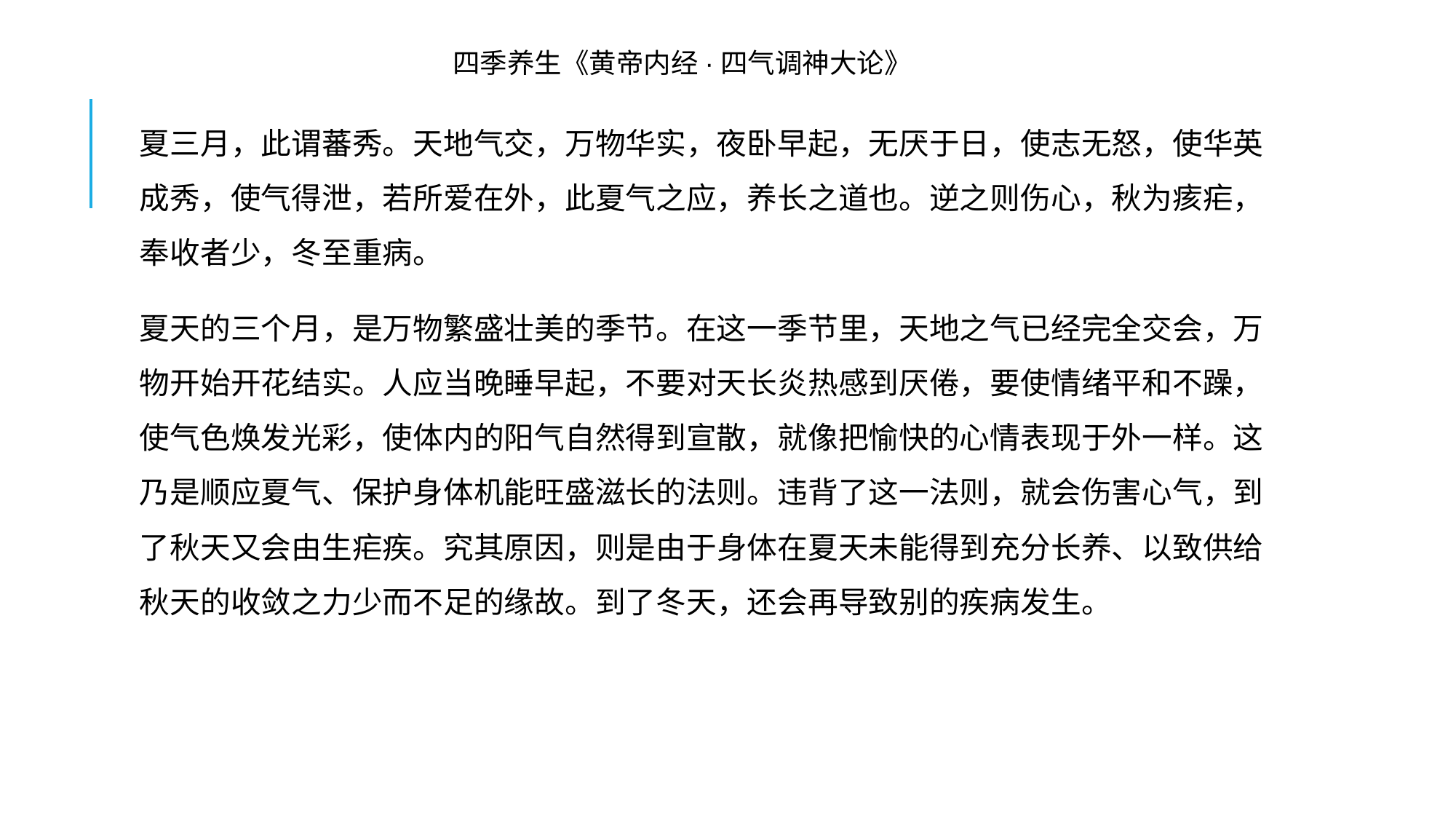

四季养生《黄帝内经·四气调神大论》
夏三月，此谓蕃秀。天地气交，万物华实，夜卧早起，无厌于日，使志无怒，使华英成秀，使气得泄，若所爱在外，此夏气之应，养长之道也。逆之则伤心，秋为痎疟，奉收者少，冬至重病。
夏天的三个月，是万物繁盛壮美的季节。在这一季节里，天地之气已经完全交会，万物开始开花结实。人应当晚睡早起，不要对天长炎热感到厌倦，要使情绪平和不躁，使气色焕发光彩，使体内的阳气自然得到宣散，就像把愉快的心情表现于外一样。这乃是顺应夏气、保护身体机能旺盛滋长的法则。违背了这一法则，就会伤害心气，到了秋天又会由生疟疾。究其原因，则是由于身体在夏天未能得到充分长养、以致供给秋天的收敛之力少而不足的缘故。到了冬天，还会再导致别的疾病发生。